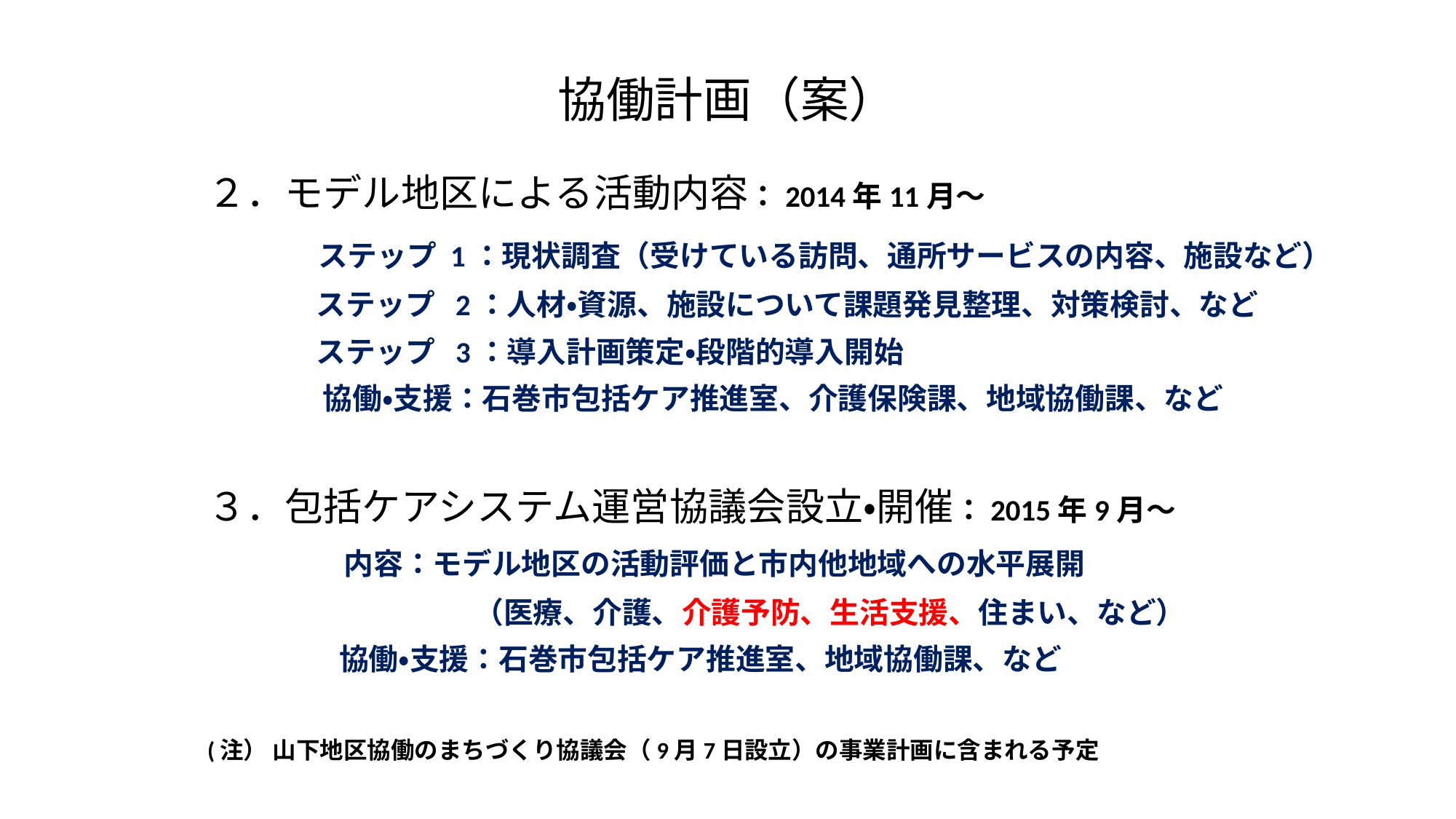

# 協働計画（案）
２．モデル地区による活動内容：2014年11月〜
　　   ステップ 1：現状調査（受けている訪問、通所サービスの内容、施設など）
　　　   ステップ  2：人材・資源、施設について課題発見整理、対策検討、など
　　　   ステップ  3：導入計画策定・段階的導入開始
　　　    協働・支援：石巻市包括ケア推進室、介護保険課、地域協働課、など

３．包括ケアシステム運営協議会設立・開催：2015年9月〜
　　　　内容：モデル地区の活動評価と市内他地域への水平展開
　　　　　　　　　（医療、介護、介護予防、生活支援、住まい、など）
　　　　  協働・支援：石巻市包括ケア推進室、地域協働課、など

(注） 山下地区協働のまちづくり協議会（9月7日設立）の事業計画に含まれる予定